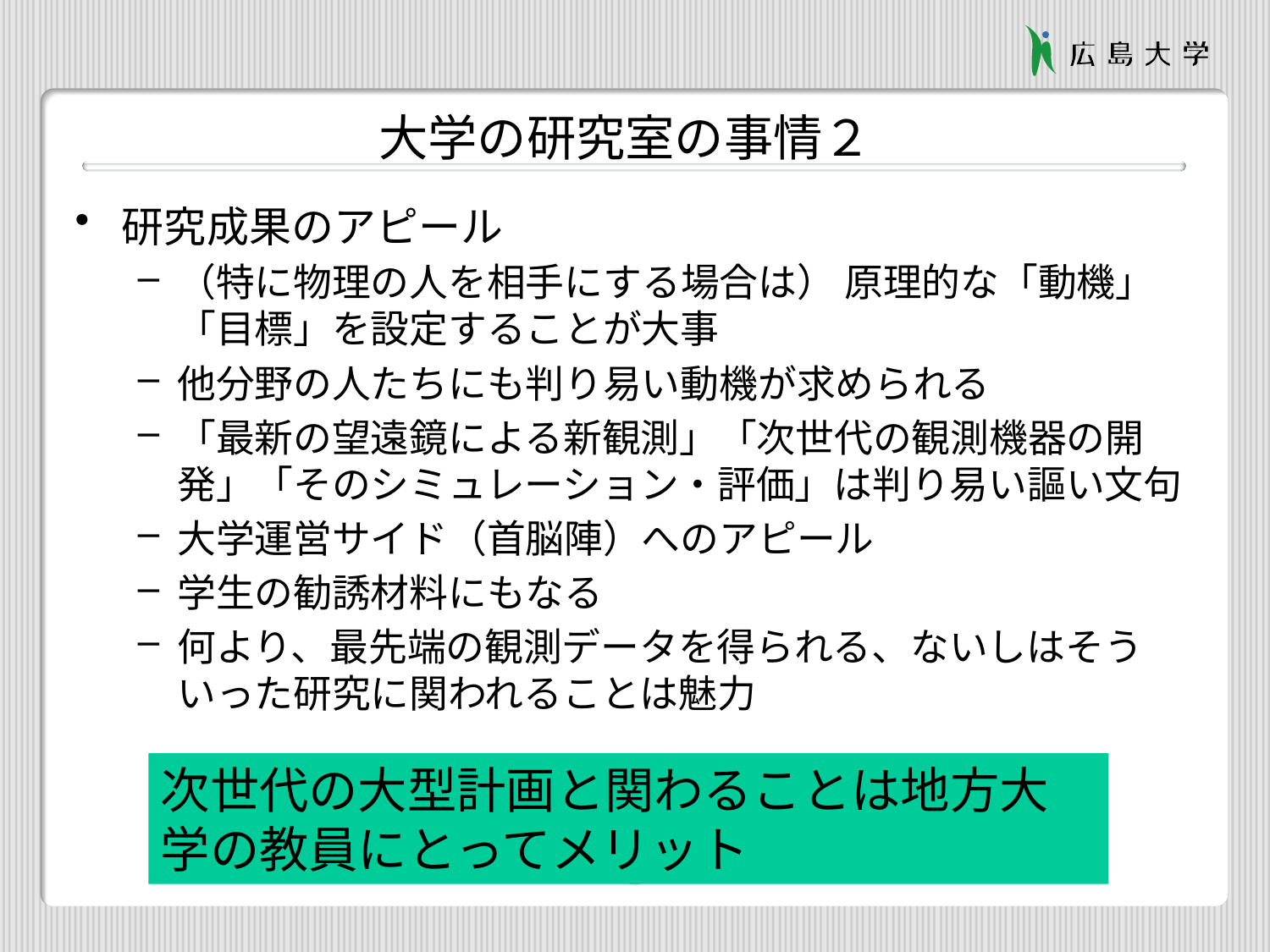

# 大学の研究室の事情２
研究成果のアピール
（特に物理の人を相手にする場合は） 原理的な「動機」「目標」を設定することが大事
他分野の人たちにも判り易い動機が求められる
「最新の望遠鏡による新観測」「次世代の観測機器の開発」「そのシミュレーション・評価」は判り易い謳い文句
大学運営サイド（首脳陣）へのアピール
学生の勧誘材料にもなる
何より、最先端の観測データを得られる、ないしはそういった研究に関われることは魅力
次世代の大型計画と関わることは地方大学の教員にとってメリット